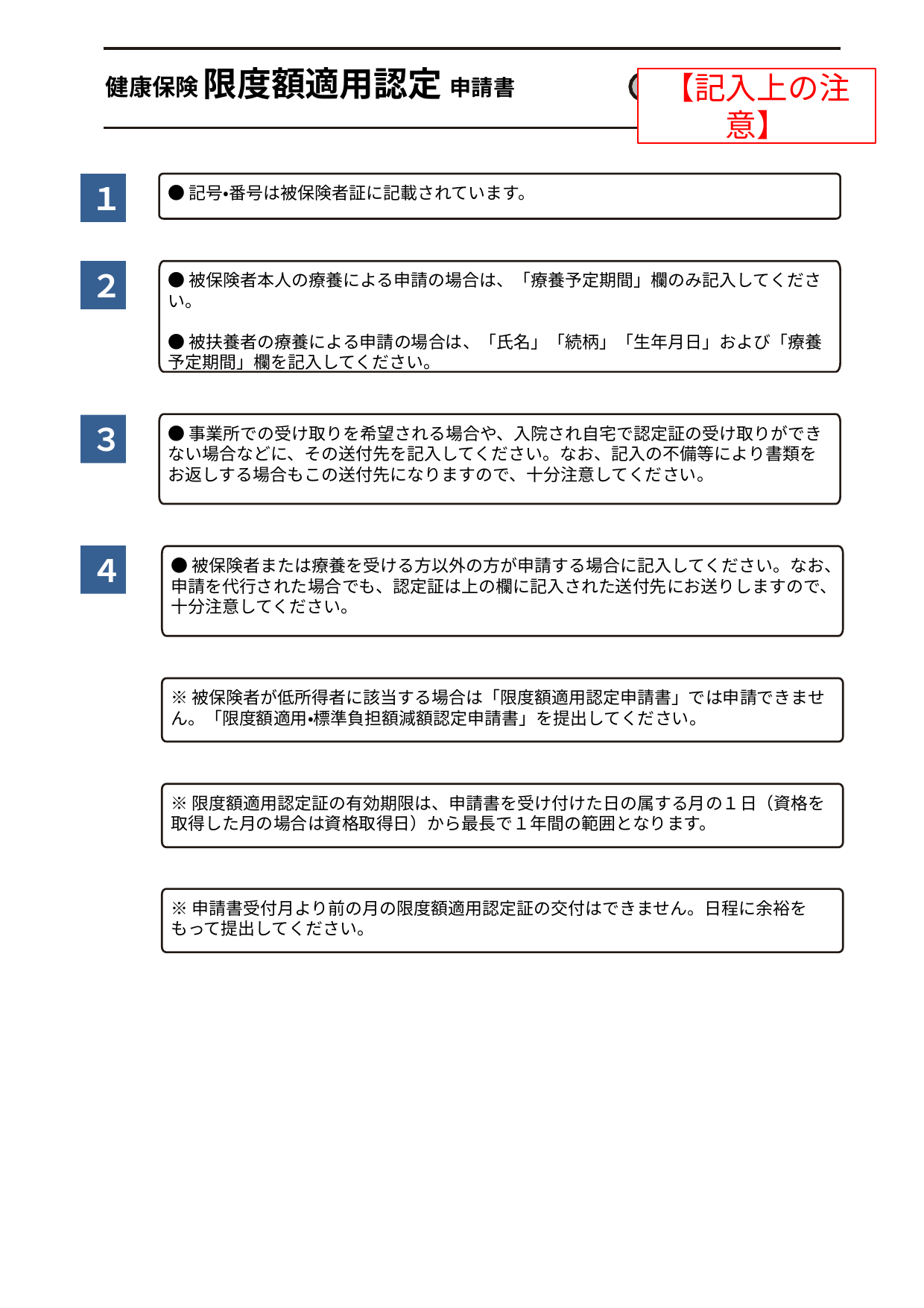

限度額適用認定
健康保険
被保険者(申請者)記入用
　申請書

【記入上の注意】
１
●記号・番号は被保険者証に記載されています。

２
●被保険者本人の療養による申請の場合は、「療養予定期間」欄のみ記入してください。

●被扶養者の療養による申請の場合は、「氏名」「続柄」「生年月日」および「療養予定期間」欄を記入してください。

●事業所での受け取りを希望される場合や、入院され自宅で認定証の受け取りができない場合などに、その送付先を記入してください。なお、記入の不備等により書類をお返しする場合もこの送付先になりますので、十分注意してください。
３
４
●被保険者または療養を受ける方以外の方が申請する場合に記入してください。なお、申請を代行された場合でも、認定証は上の欄に記入された送付先にお送りしますので、十分注意してください。
※被保険者が低所得者に該当する場合は「限度額適用認定申請書」では申請できません。「限度額適用・標準負担額減額認定申請書」を提出してください。
※限度額適用認定証の有効期限は、申請書を受け付けた日の属する月の１日（資格を取得した月の場合は資格取得日）から最長で１年間の範囲となります。
※申請書受付月より前の月の限度額適用認定証の交付はできません。日程に余裕をもって提出してください。